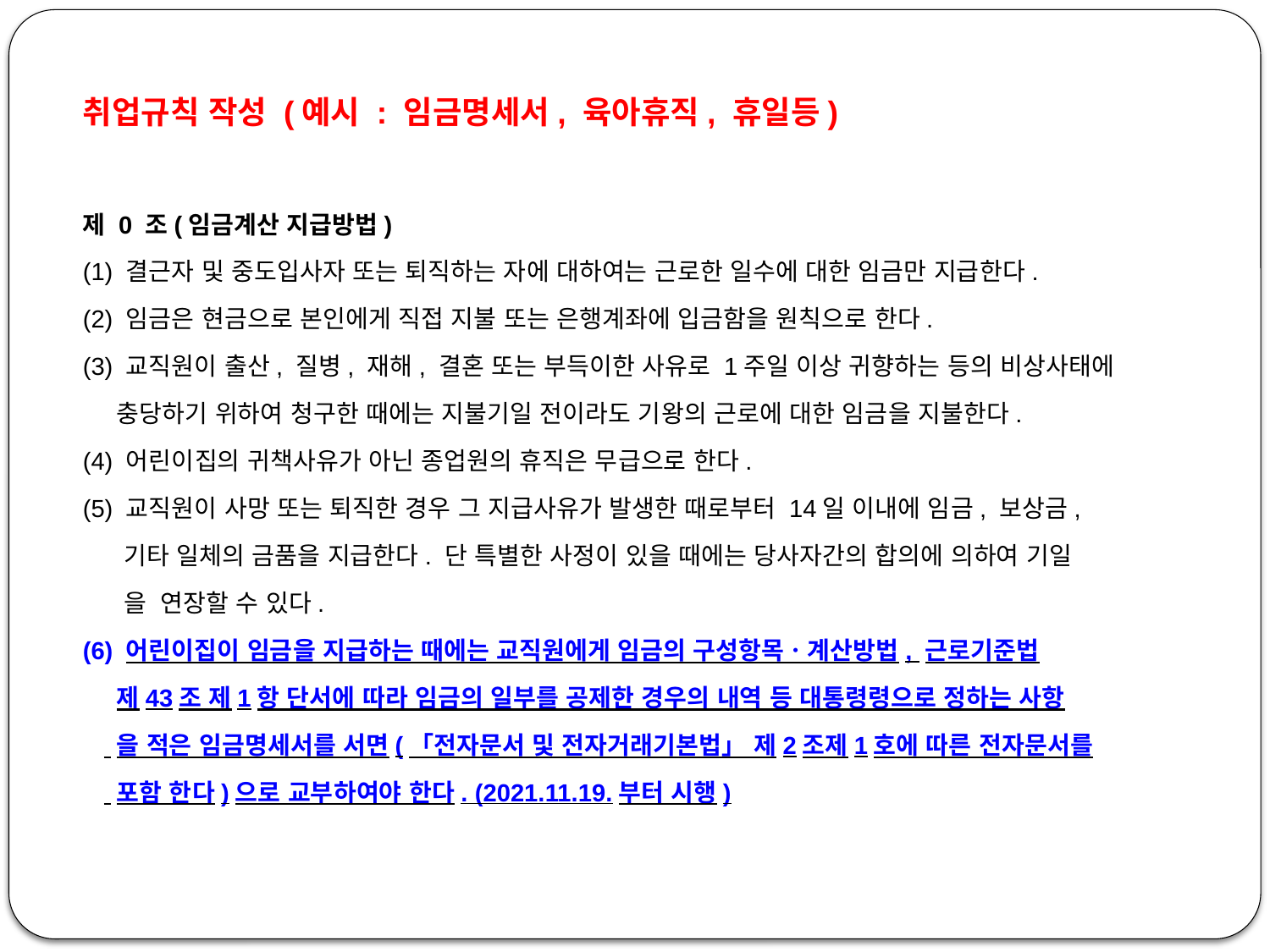

취업규칙 작성 (예시 : 임금명세서, 육아휴직, 휴일등)

제 0 조(임금계산 지급방법)
(1) 결근자 및 중도입사자 또는 퇴직하는 자에 대하여는 근로한 일수에 대한 임금만 지급한다.
(2) 임금은 현금으로 본인에게 직접 지불 또는 은행계좌에 입금함을 원칙으로 한다.
(3) 교직원이 출산, 질병, 재해, 결혼 또는 부득이한 사유로 1주일 이상 귀향하는 등의 비상사태에
    충당하기 위하여 청구한 때에는 지불기일 전이라도 기왕의 근로에 대한 임금을 지불한다.
(4) 어린이집의 귀책사유가 아닌 종업원의 휴직은 무급으로 한다.
(5) 교직원이 사망 또는 퇴직한 경우 그 지급사유가 발생한 때로부터 14일 이내에 임금, 보상금,
     기타 일체의 금품을 지급한다. 단 특별한 사정이 있을 때에는 당사자간의 합의에 의하여 기일
     을  연장할 수 있다.
(6) 어린이집이 임금을 지급하는 때에는 교직원에게 임금의 구성항목ㆍ계산방법, 근로기준법
    제43조 제1항 단서에 따라 임금의 일부를 공제한 경우의 내역 등 대통령령으로 정하는 사항
    을 적은 임금명세서를 서면(「전자문서 및 전자거래기본법」 제2조제1호에 따른 전자문서를
    포함 한다)으로 교부하여야 한다. (2021.11.19.부터 시행)